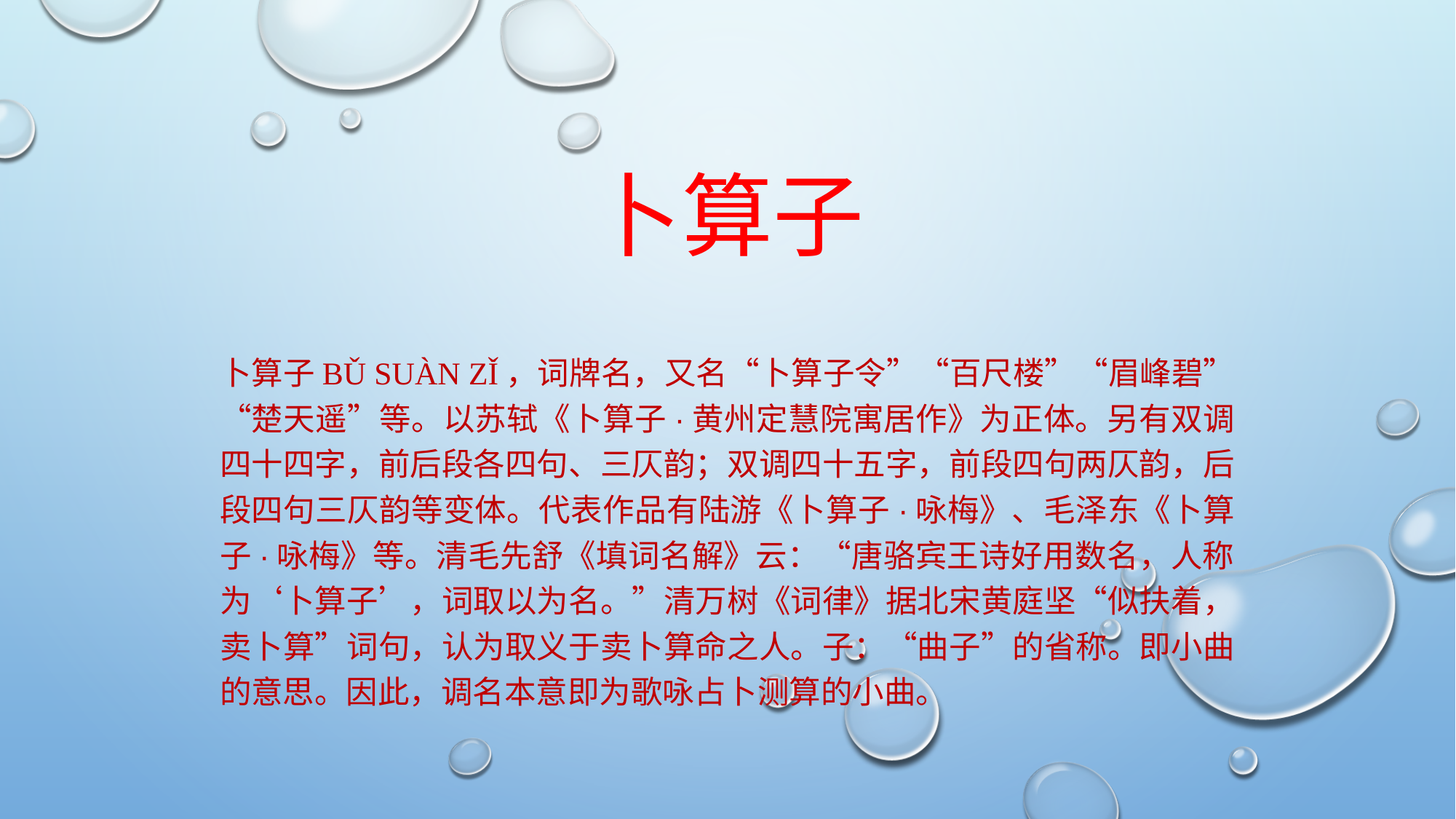

# 卜算子
卜算子bǔ suàn zǐ，词牌名，又名“卜算子令”“百尺楼”“眉峰碧”“楚天遥”等。以苏轼《卜算子·黄州定慧院寓居作》为正体。另有双调四十四字，前后段各四句、三仄韵；双调四十五字，前段四句两仄韵，后段四句三仄韵等变体。代表作品有陆游《卜算子·咏梅》、毛泽东《卜算子·咏梅》等。清毛先舒《填词名解》云：“唐骆宾王诗好用数名，人称为‘卜算子’，词取以为名。”清万树《词律》据北宋黄庭坚“似扶着，卖卜算”词句，认为取义于卖卜算命之人。子：“曲子”的省称。即小曲的意思。因此，调名本意即为歌咏占卜测算的小曲。